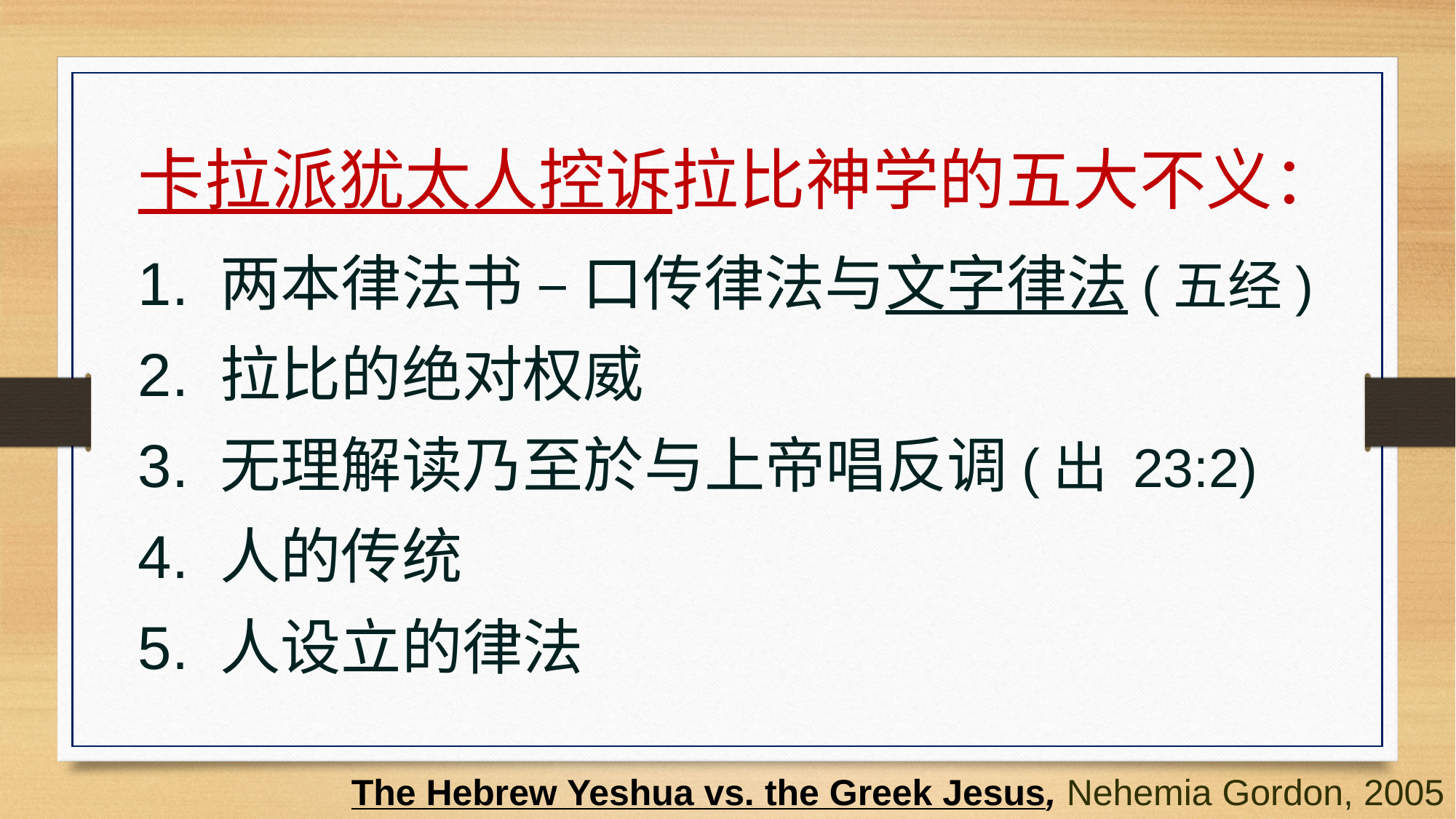

卡拉派犹太人控诉拉比神学的五大不义：
两本律法书 – 口传律法与文字律法(五经)
拉比的绝对权威
无理解读乃至於与上帝唱反调(出 23:2)
人的传统
人设立的律法
The Hebrew Yeshua vs. the Greek Jesus, Nehemia Gordon, 2005